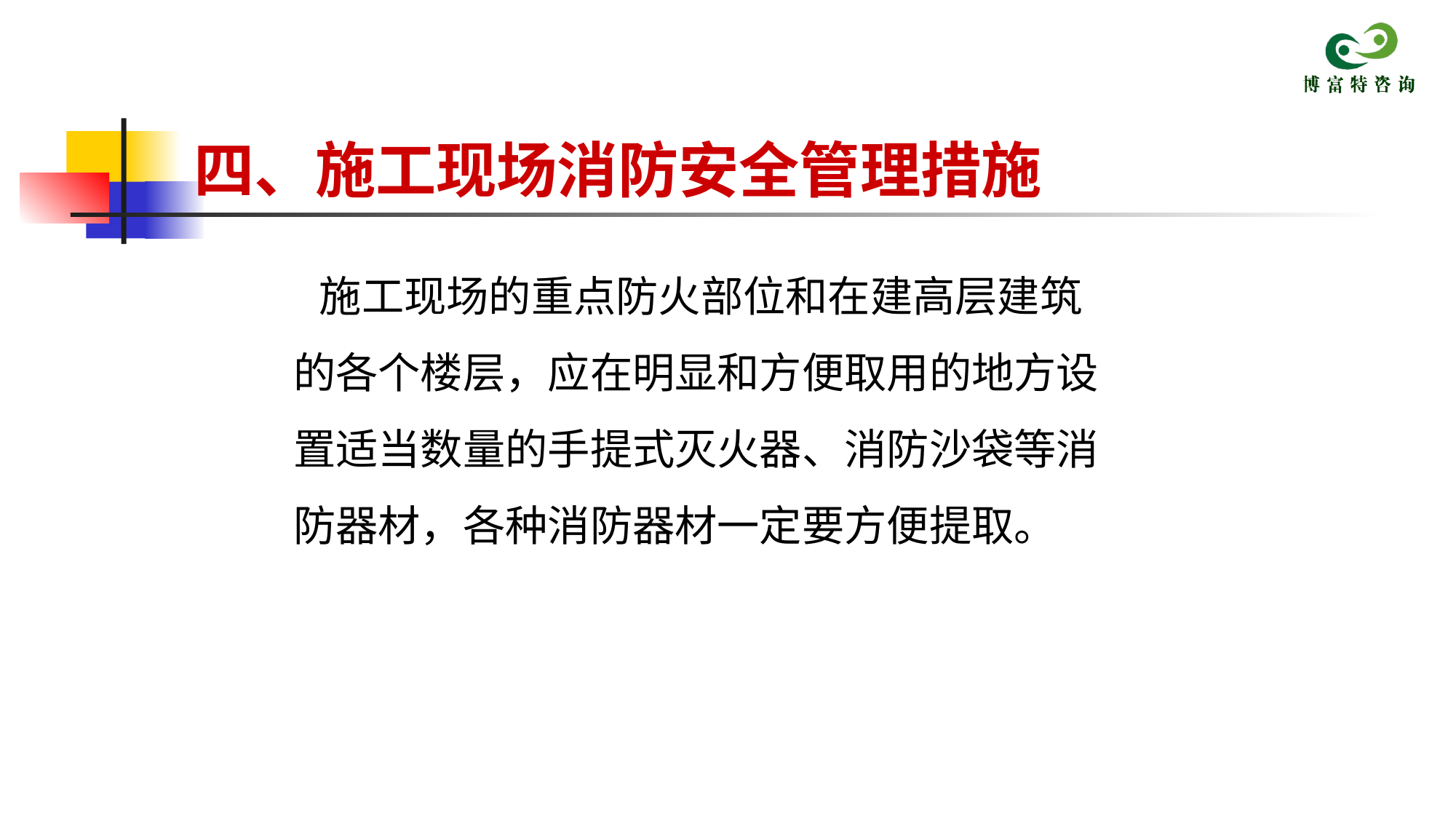

# 四、施工现场消防安全管理措施
      施工现场的重点防火部位和在建高层建筑的各个楼层，应在明显和方便取用的地方设置适当数量的手提式灭火器、消防沙袋等消防器材，各种消防器材一定要方便提取。